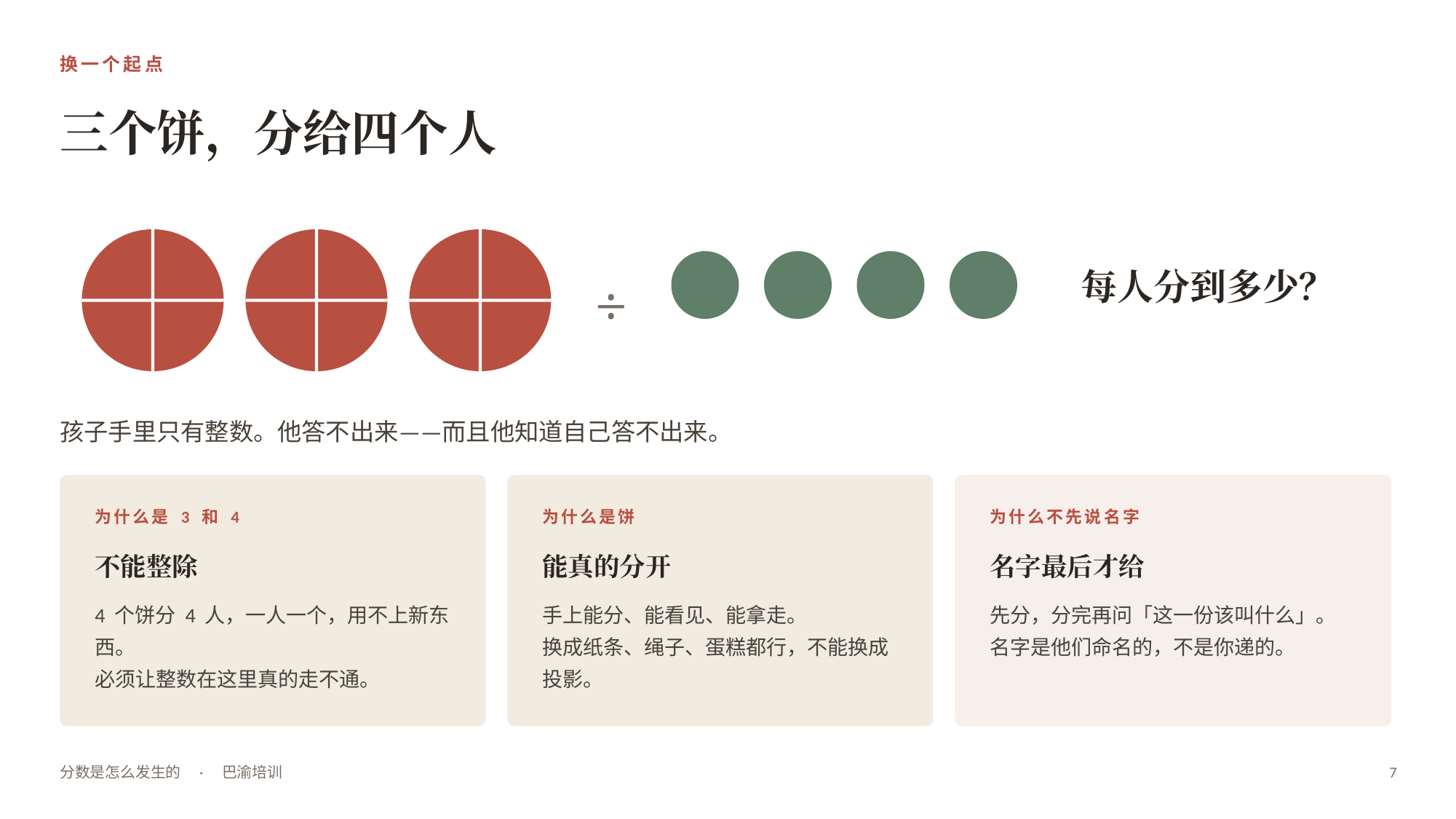

换一个起点
三个饼，分给四个人

÷

每人分到多少？

孩子手里只有整数。他答不出来——而且他知道自己答不出来。

为什么是 3 和 4
为什么是饼
为什么不先说名字
不能整除
能真的分开
名字最后才给
4 个饼分 4 人，一人一个，用不上新东西。
必须让整数在这里真的走不通。
手上能分、能看见、能拿走。
换成纸条、绳子、蛋糕都行，不能换成投影。
先分，分完再问「这一份该叫什么」。
名字是他们命名的，不是你递的。
分数是怎么发生的　·　巴渝培训
7